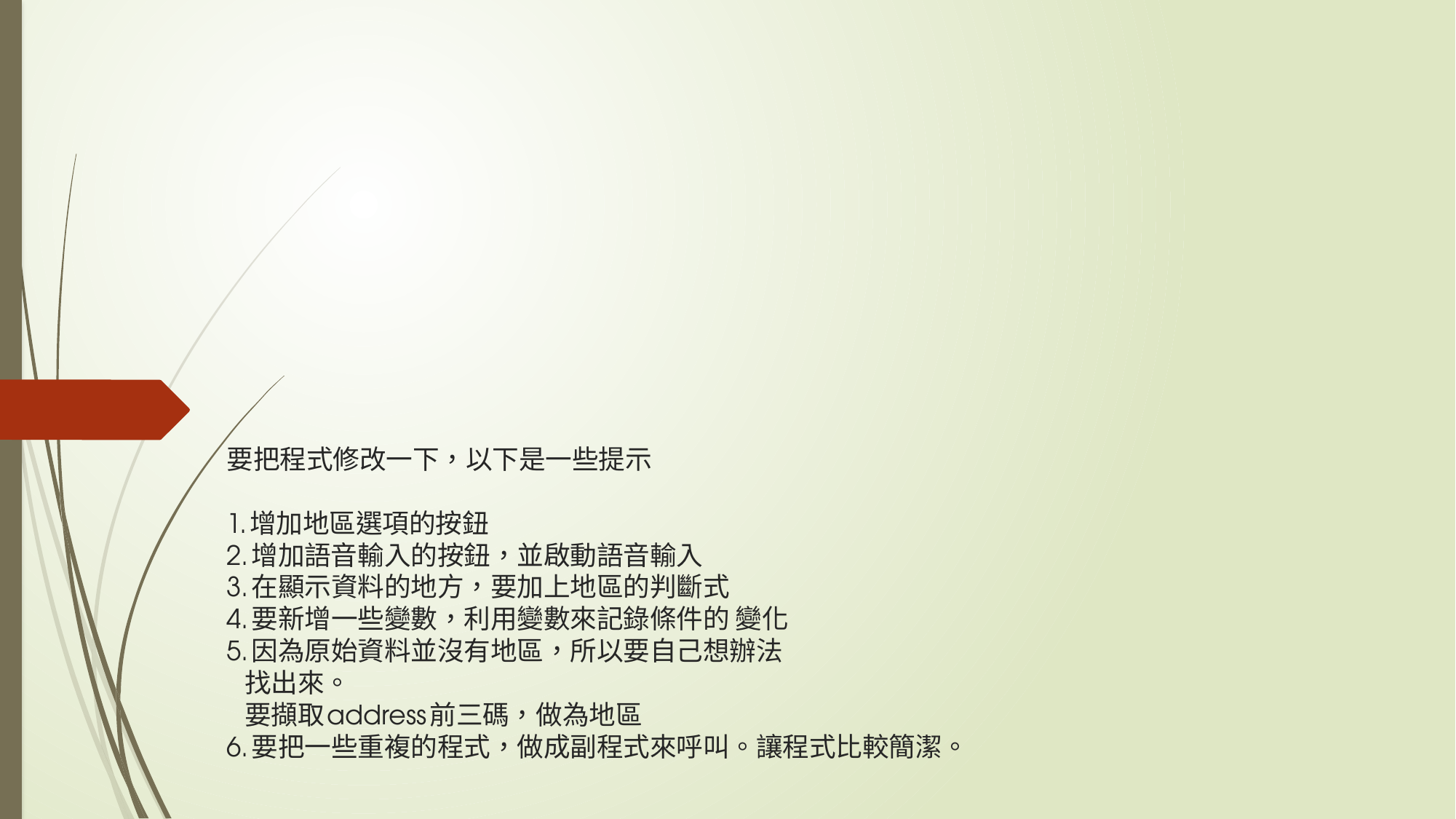

# 要把程式修改一下，以下是一些提示 1.增加地區選項的按鈕 2.增加語音輸入的按鈕，並啟動語音輸入 3.在顯示資料的地方，要加上地區的判斷式 4.要新增一些變數，利用變數來記錄條件的 變化 5.因為原始資料並沒有地區，所以要自己想辦法 找出來。 要擷取address前三碼，做為地區 6.要把一些重複的程式，做成副程式來呼叫。讓程式比較簡潔。